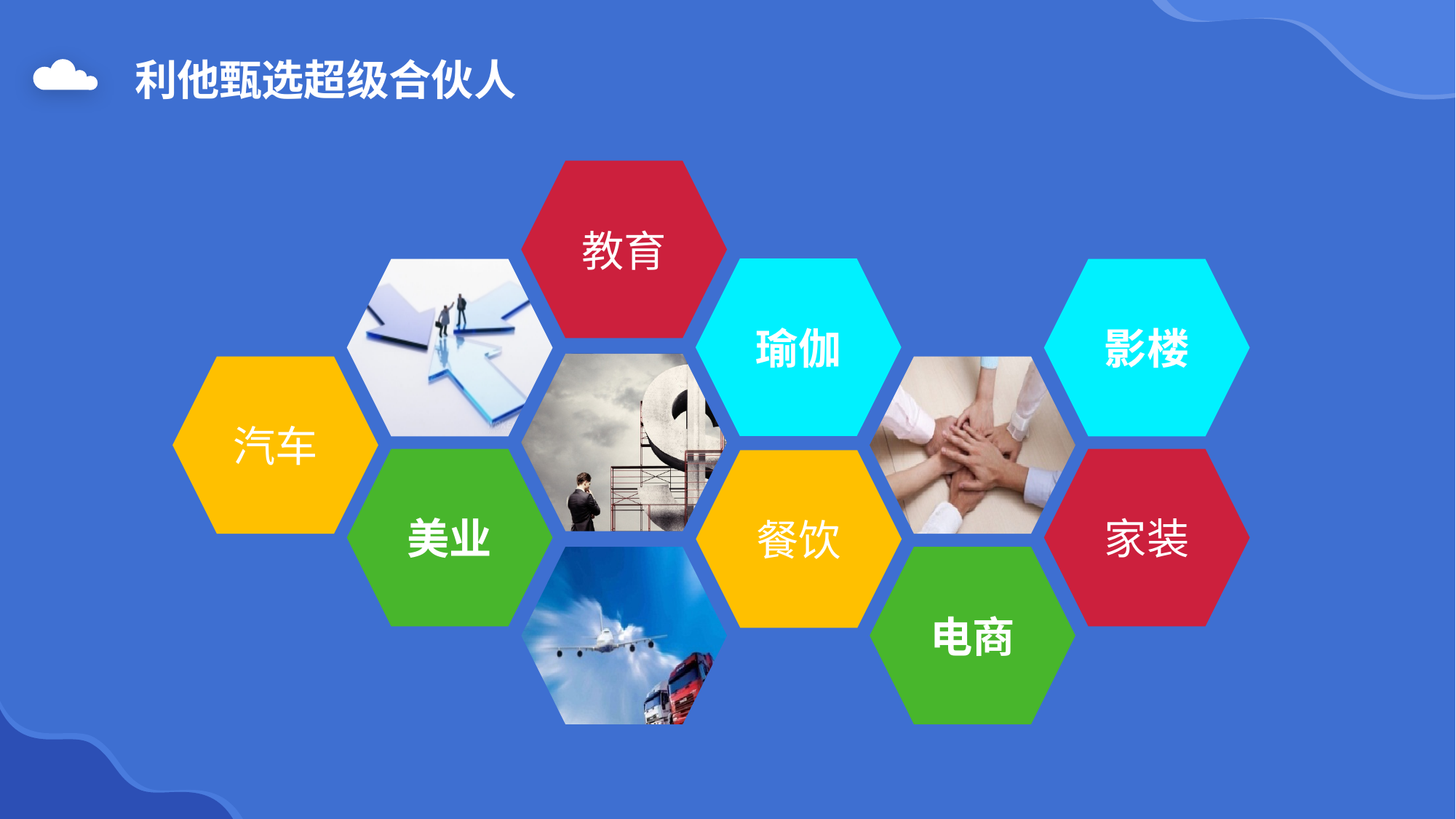

利他甄选超级合伙人

教育
瑜伽

影楼

汽车

美业
家装
餐饮

电商